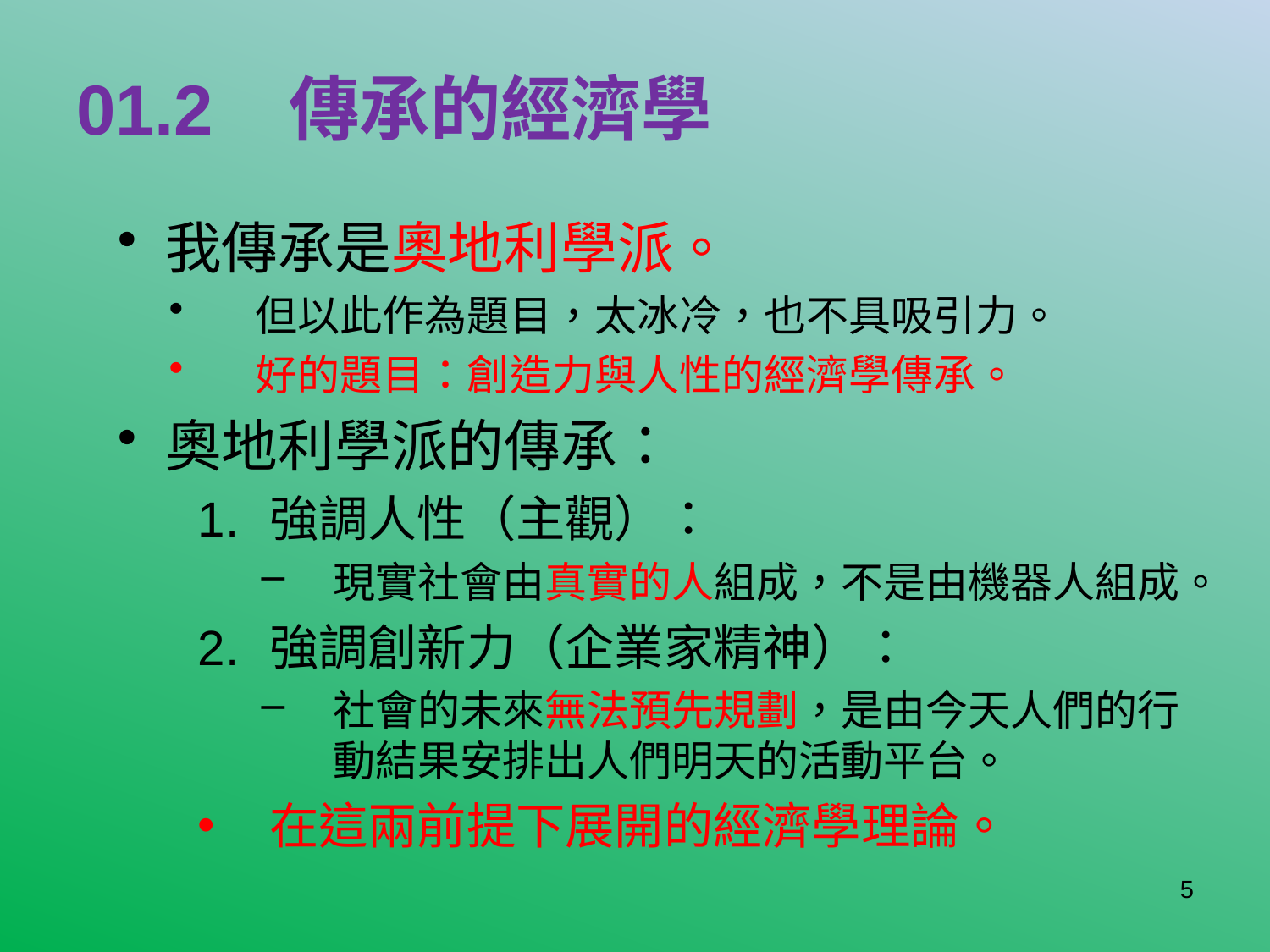

# 01.2   傳承的經濟學
我傳承是奧地利學派。
但以此作為題目，太冰冷，也不具吸引力。
好的題目：創造力與人性的經濟學傳承。
奧地利學派的傳承：
強調人性（主觀）：
現實社會由真實的人組成，不是由機器人組成。
強調創新力（企業家精神）：
社會的未來無法預先規劃，是由今天人們的行動結果安排出人們明天的活動平台。
在這兩前提下展開的經濟學理論。
5